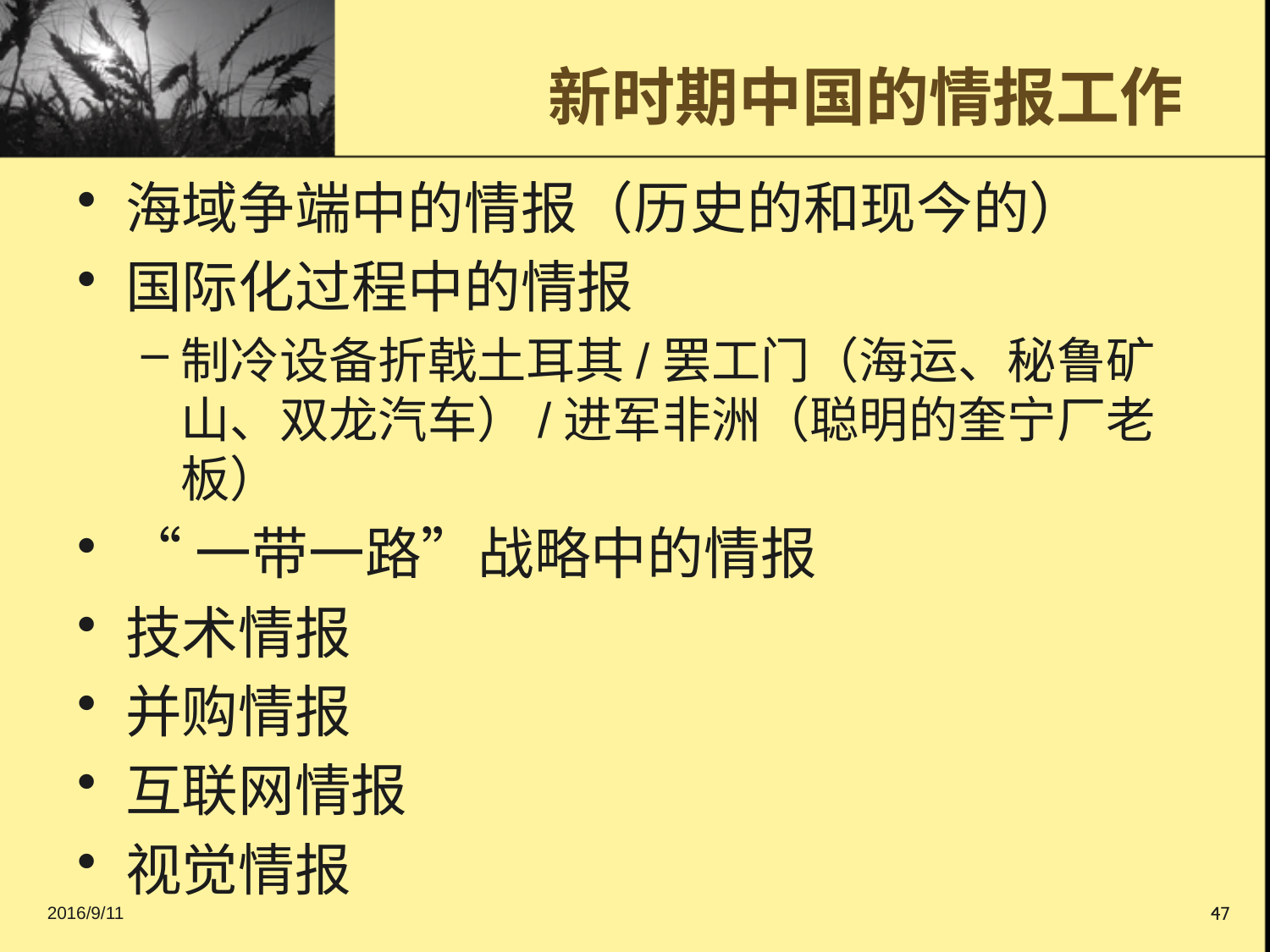

# 新时期中国的情报工作
海域争端中的情报（历史的和现今的）
国际化过程中的情报
制冷设备折戟土耳其/罢工门（海运、秘鲁矿山、双龙汽车）/进军非洲（聪明的奎宁厂老板）
“一带一路”战略中的情报
技术情报
并购情报
互联网情报
视觉情报
2016/9/11
47